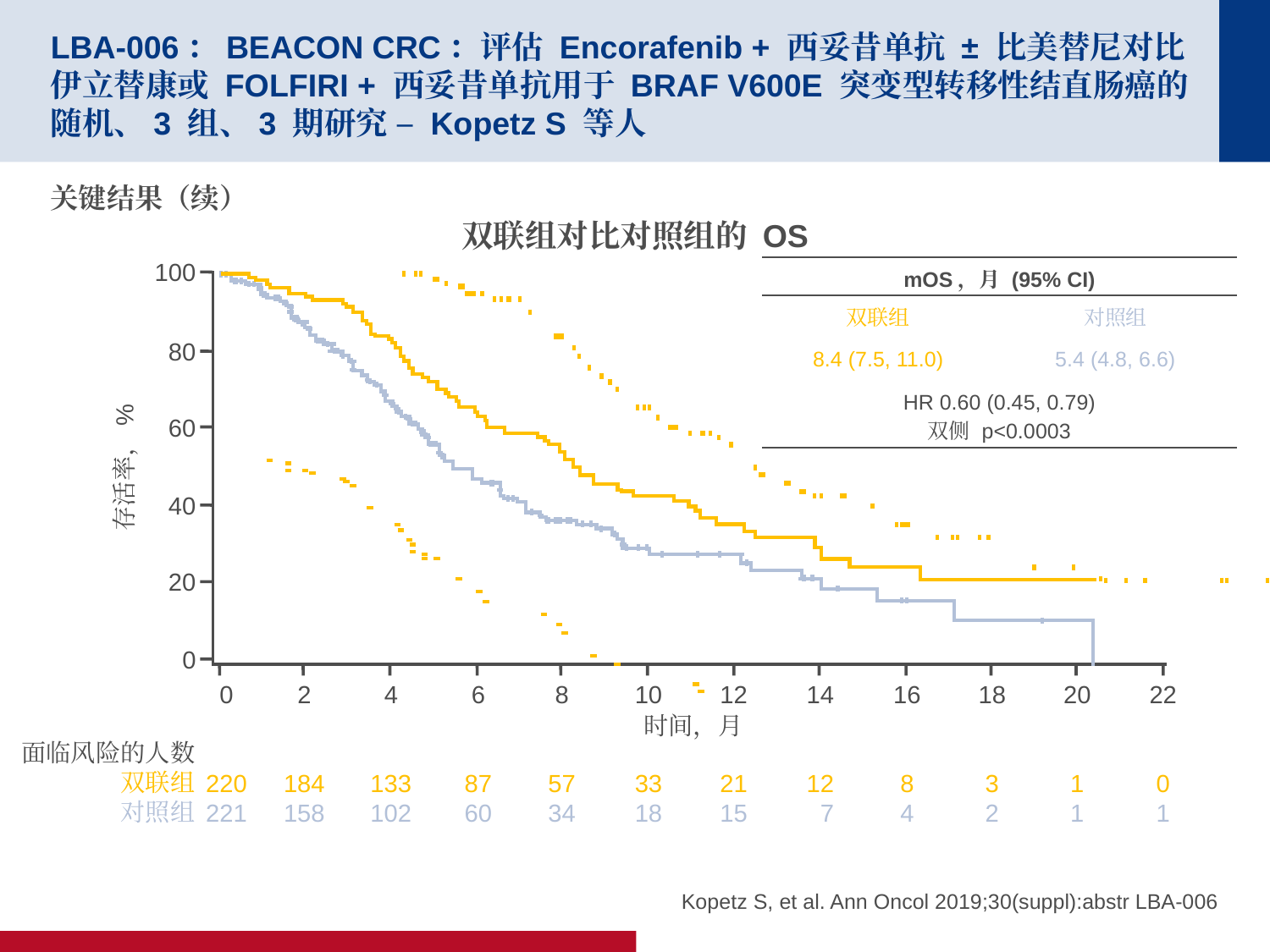

# LBA-006：BEACON CRC：评估 Encorafenib + 西妥昔单抗 ± 比美替尼对比伊立替康或 FOLFIRI + 西妥昔单抗用于 BRAF V600E 突变型转移性结直肠癌的随机、3 组、3 期研究 – Kopetz S 等人
关键结果（续）

双联组对比对照组的 OS
100

80

60

存活率，%
40

20

0

0

220
221
2

184
158
4

133
102
6

87
60
8

57
34
10

33
18
12

21
15
14

12
7
16

8
4
18

3
2
20

1
1
22

0
1
时间，月
面临风险的人数
双联组
对照组
| mOS，月 (95% CI) |  |
| --- | --- |
| 双联组 | 对照组 |
| 8.4 (7.5, 11.0) | 5.4 (4.8, 6.6) |
| HR 0.60 (0.45, 0.79) 双侧 p<0.0003 |  |

Kopetz S, et al. Ann Oncol 2019;30(suppl):abstr LBA-006